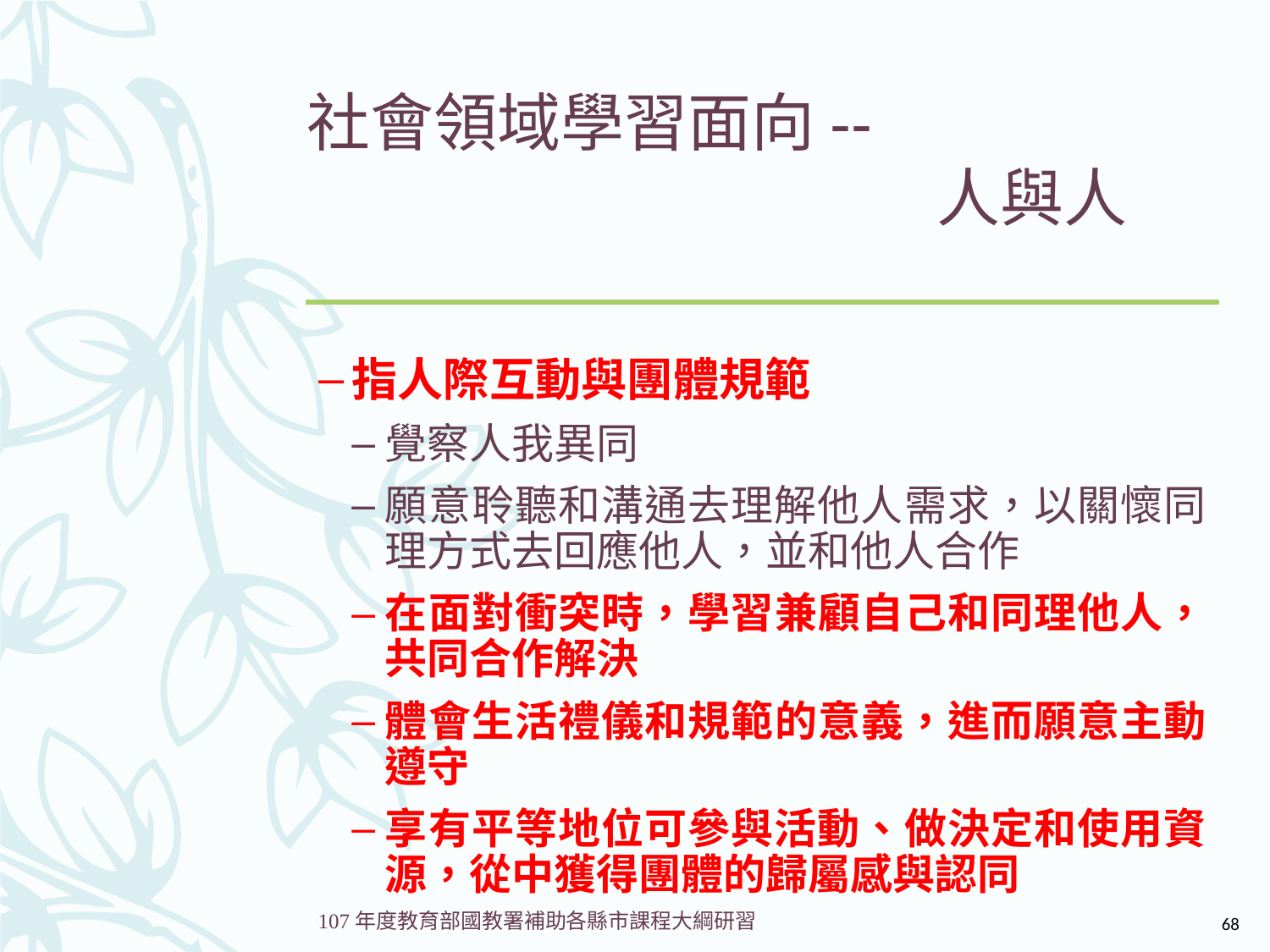

社會領域學習面向--
                                   人與人
指人際互動與團體規範
覺察人我異同
願意聆聽和溝通去理解他人需求，以關懷同理方式去回應他人，並和他人合作
在面對衝突時，學習兼顧自己和同理他人，共同合作解決
體會生活禮儀和規範的意義，進而願意主動遵守
享有平等地位可參與活動、做決定和使用資源，從中獲得團體的歸屬感與認同

68
107年度教育部國教署補助各縣市課程大綱研習